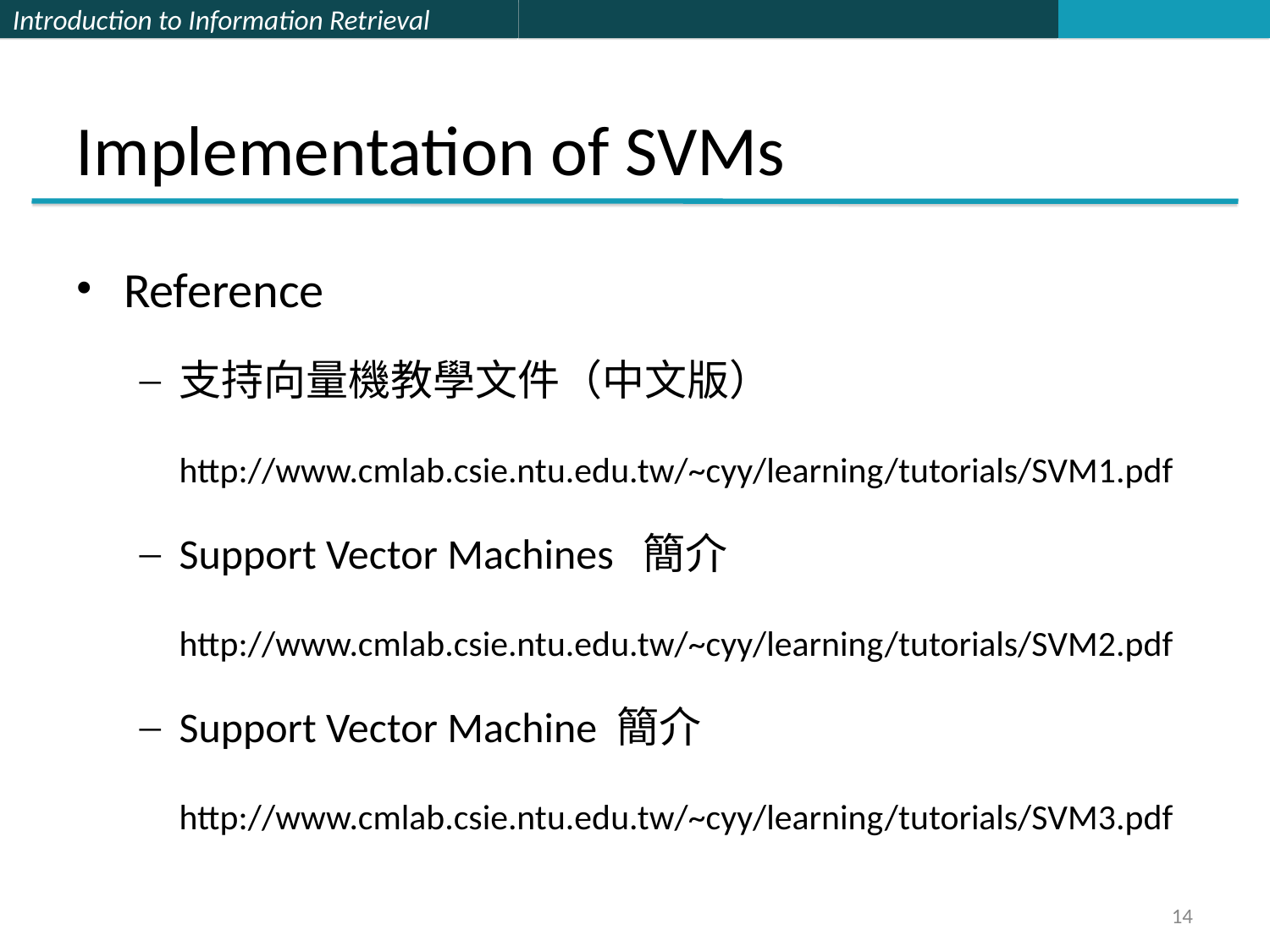

# Implementation of SVMs
Reference
支持向量機教學文件（中文版）
	http://www.cmlab.csie.ntu.edu.tw/~cyy/learning/tutorials/SVM1.pdf
Support Vector Machines  簡介
	http://www.cmlab.csie.ntu.edu.tw/~cyy/learning/tutorials/SVM2.pdf
Support Vector Machine 簡介
	http://www.cmlab.csie.ntu.edu.tw/~cyy/learning/tutorials/SVM3.pdf
14